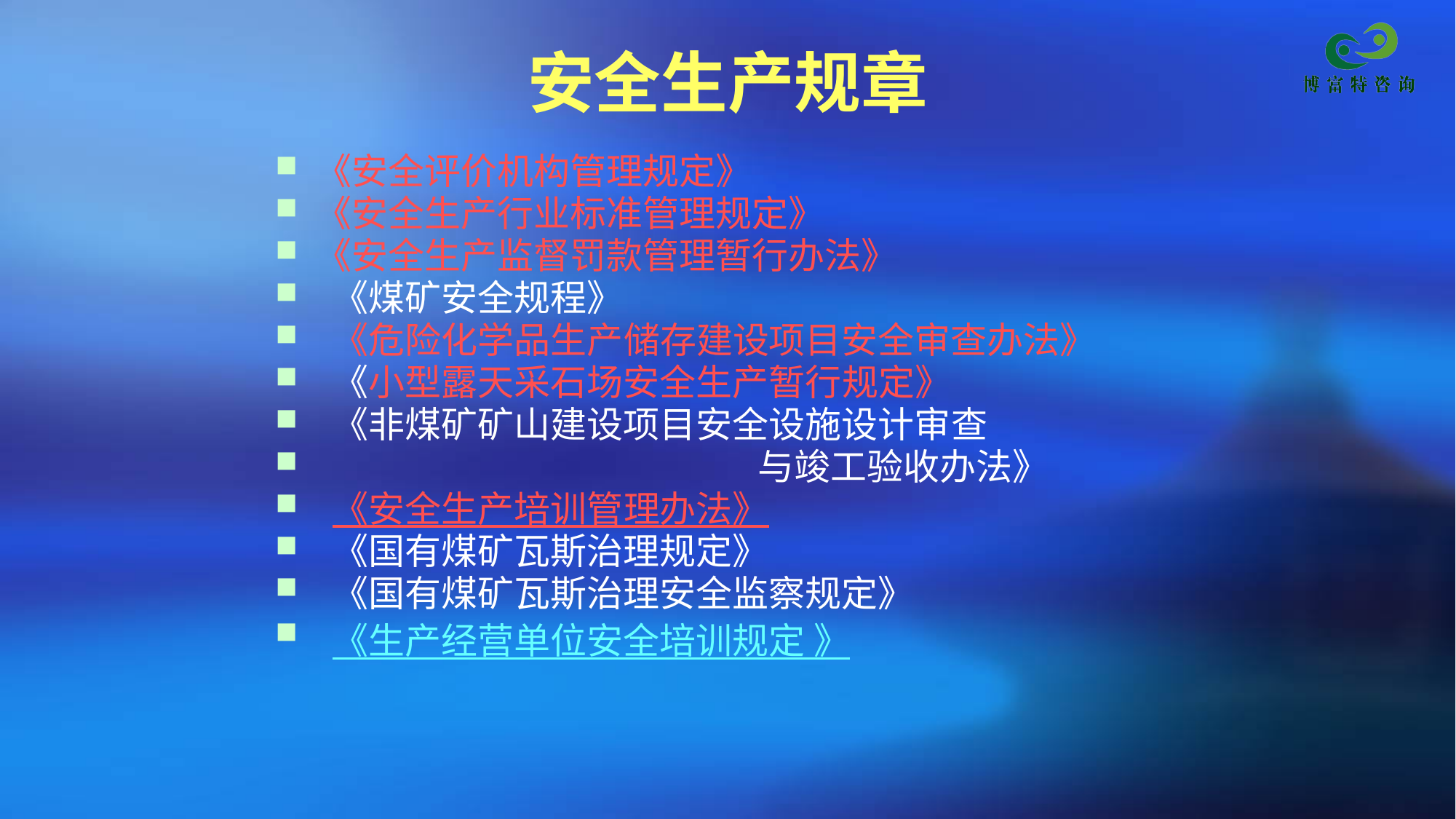

# 安全生产规章
《安全评价机构管理规定》
《安全生产行业标准管理规定》
《安全生产监督罚款管理暂行办法》
 《煤矿安全规程》
 《危险化学品生产储存建设项目安全审查办法》
 《小型露天采石场安全生产暂行规定》
 《非煤矿矿山建设项目安全设施设计审查
                                                     与竣工验收办法》
 《安全生产培训管理办法》
 《国有煤矿瓦斯治理规定》
 《国有煤矿瓦斯治理安全监察规定》
 《生产经营单位安全培训规定 》